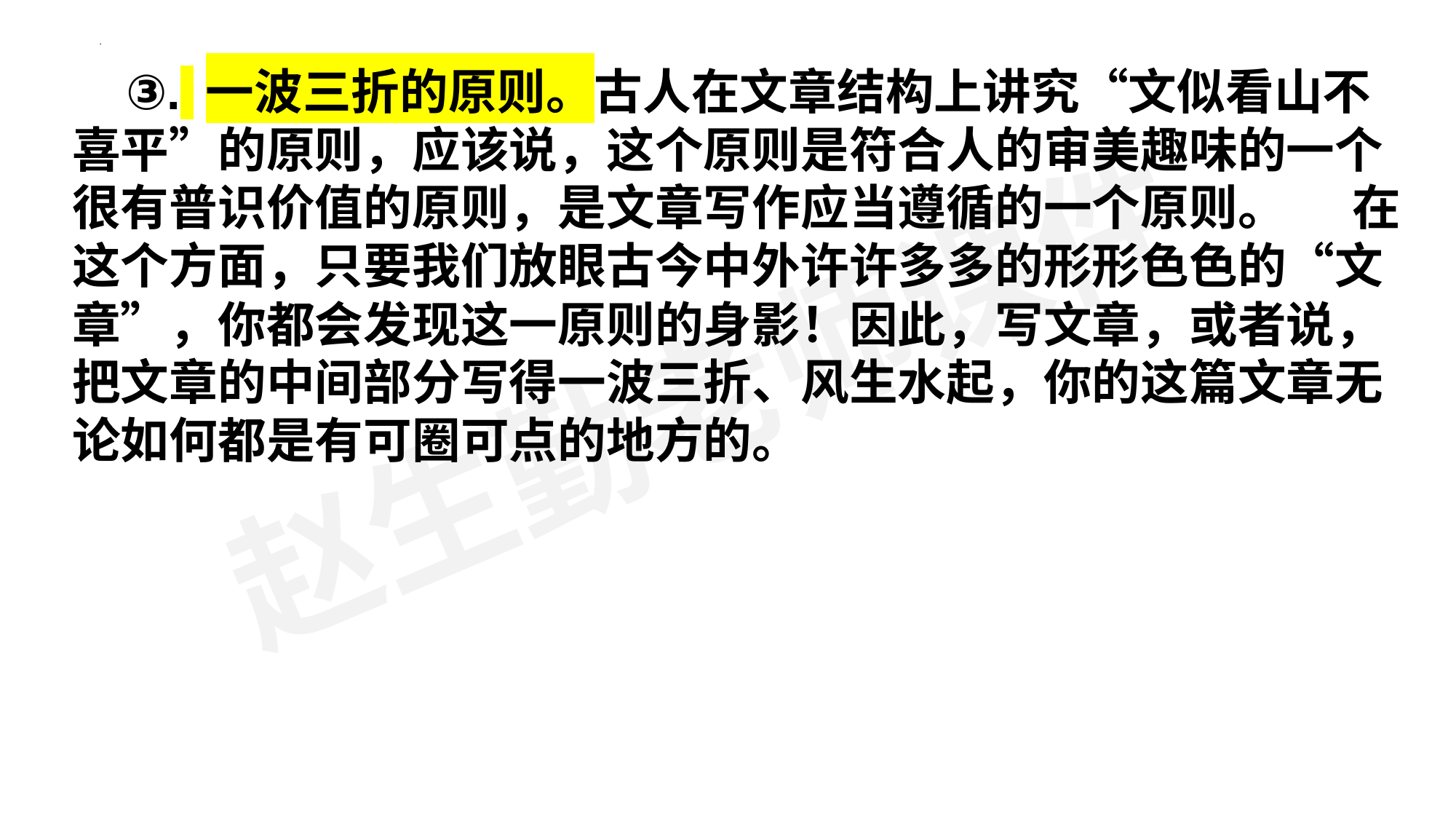

③. 一波三折的原则。古人在文章结构上讲究“文似看山不喜平”的原则，应该说，这个原则是符合人的审美趣味的一个很有普识价值的原则，是文章写作应当遵循的一个原则。      在这个方面，只要我们放眼古今中外许许多多的形形色色的“文章”，你都会发现这一原则的身影！因此，写文章，或者说，把文章的中间部分写得一波三折、风生水起，你的这篇文章无论如何都是有可圈可点的地方的。